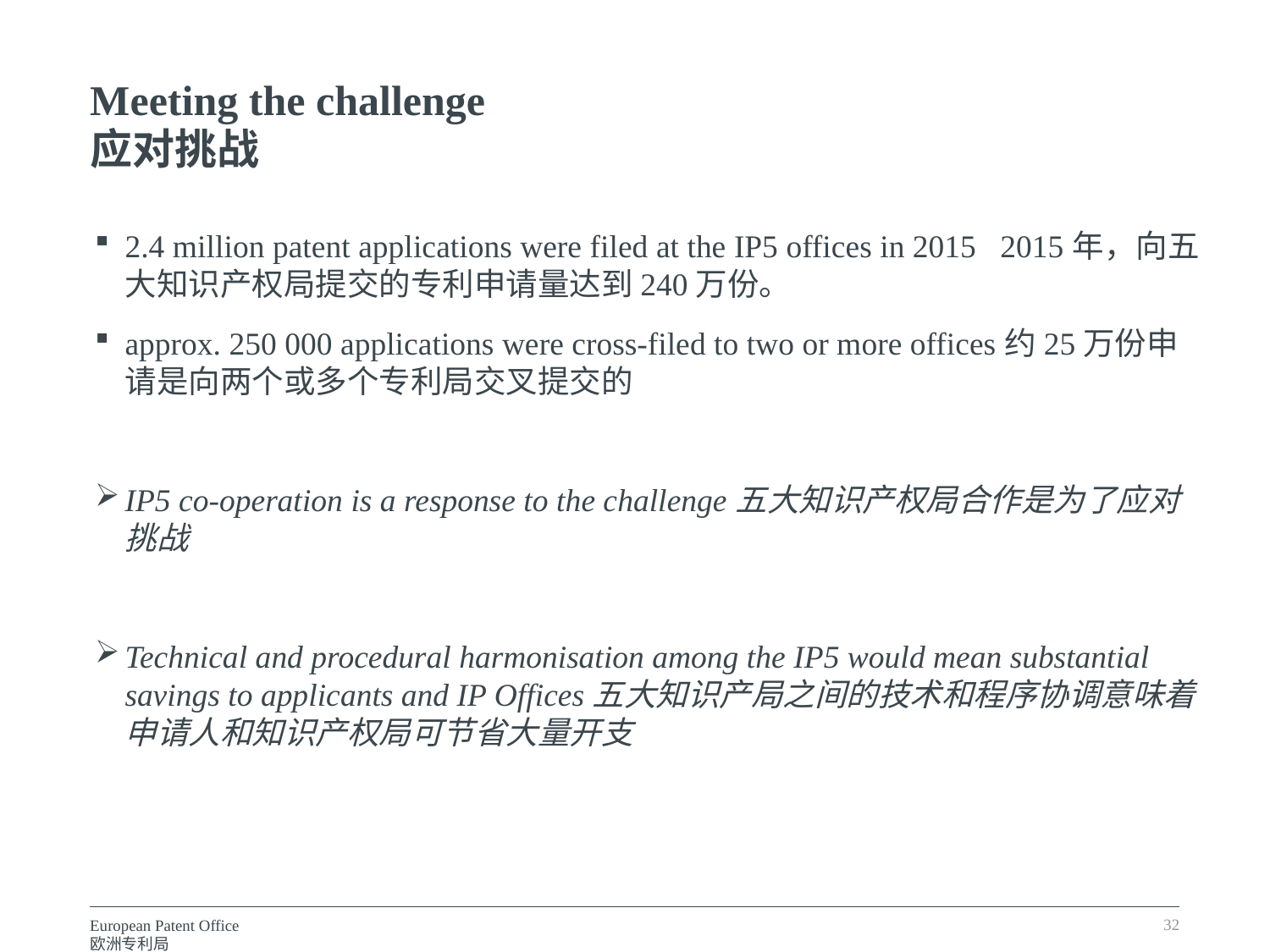

Meeting the challenge
应对挑战
2.4 million patent applications were filed at the IP5 offices in 2015   2015年，向五大知识产权局提交的专利申请量达到240万份。
approx. 250 000 applications were cross-filed to two or more offices约25万份申请是向两个或多个专利局交叉提交的

IP5 co-operation is a response to the challenge五大知识产权局合作是为了应对挑战

Technical and procedural harmonisation among the IP5 would mean substantial savings to applicants and IP Offices五大知识产局之间的技术和程序协调意味着申请人和知识产权局可节省大量开支
32